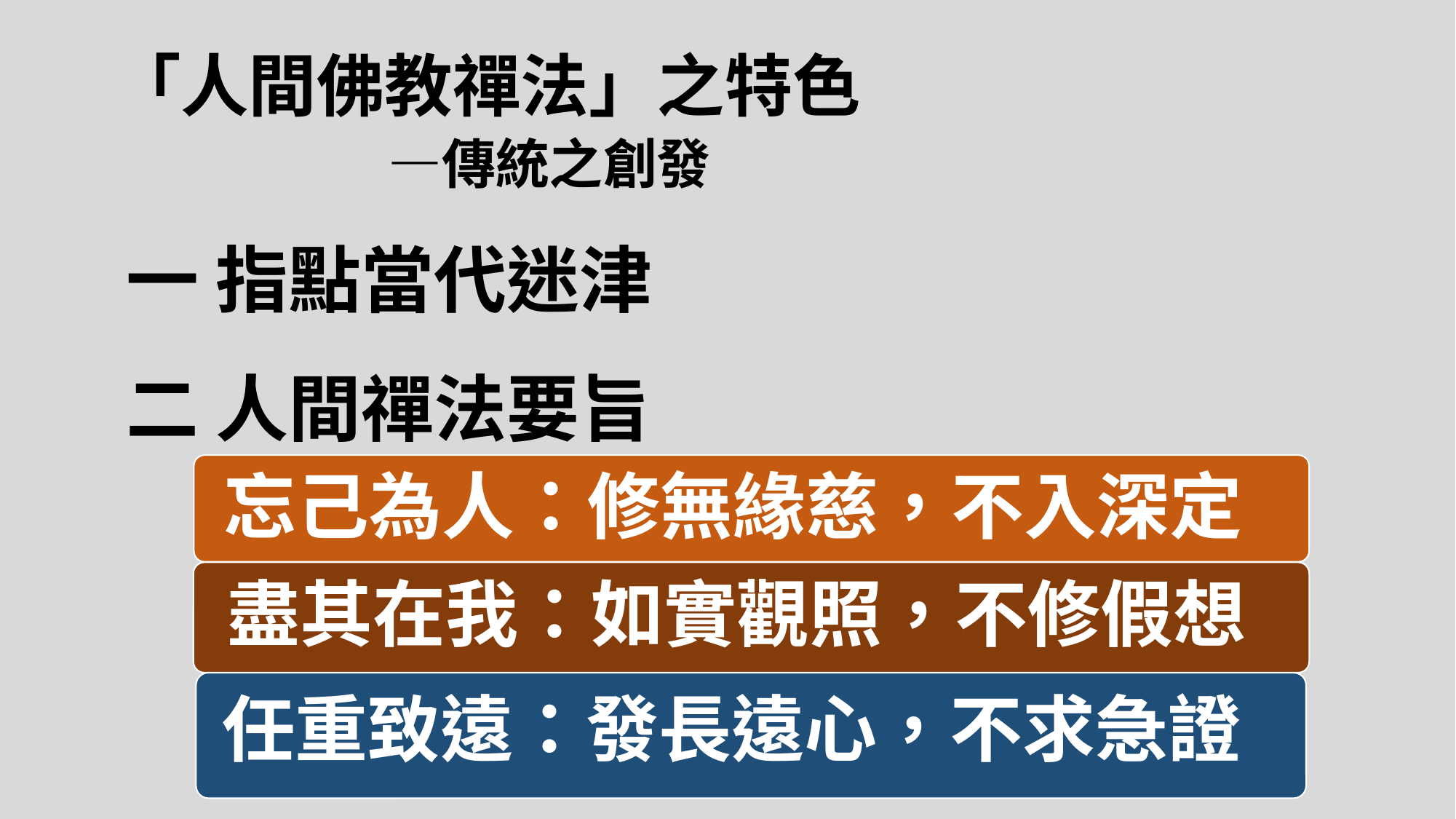

# 「人間佛教禪法」之特色 　　         —傳統之創發
一 指點當代迷津
二 人間禪法要旨

忘己為人：修無緣慈，不入深定
忘己為人：修無緣慈，不入深定

盡其在我：如實觀照，不修假想
盡其在我：如實觀照，不修假想

任重致遠：發長遠心，不求急證